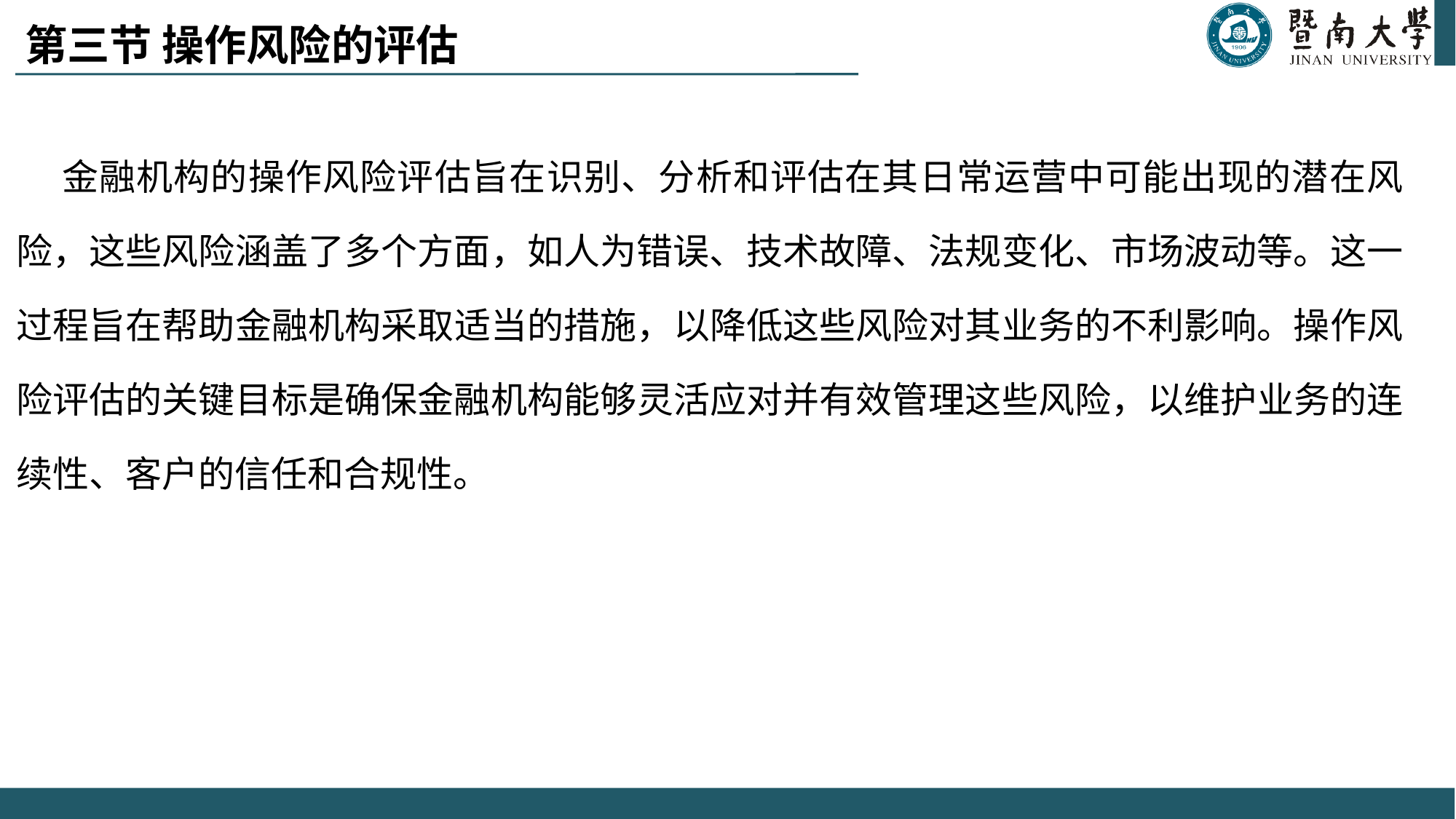

# 第三节 操作风险的评估

    金融机构的操作风险评估旨在识别、分析和评估在其日常运营中可能出现的潜在风险，这些风险涵盖了多个方面，如人为错误、技术故障、法规变化、市场波动等。这一过程旨在帮助金融机构采取适当的措施，以降低这些风险对其业务的不利影响。操作风险评估的关键目标是确保金融机构能够灵活应对并有效管理这些风险，以维护业务的连续性、客户的信任和合规性。